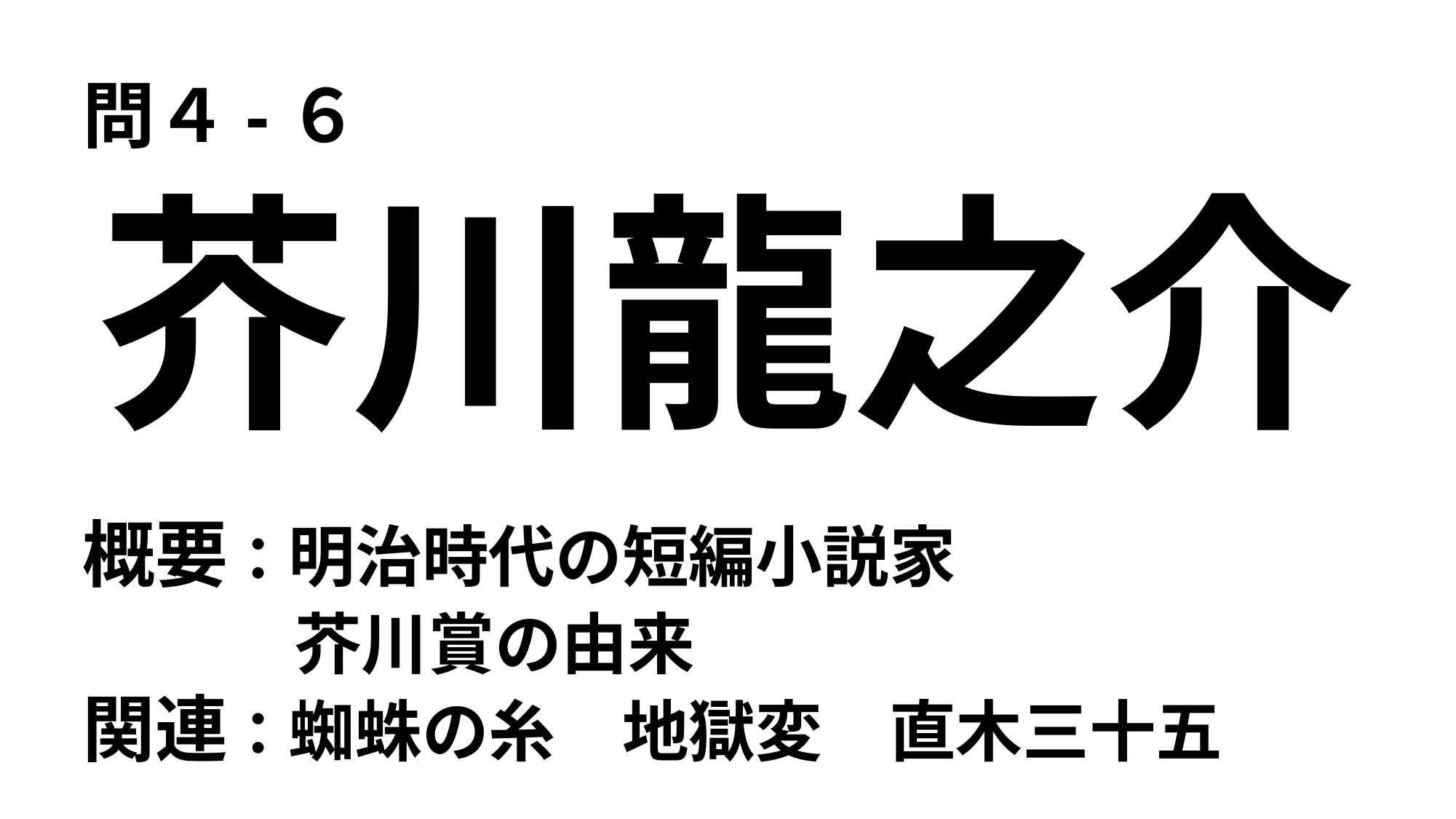

問４-６
芥川龍之介
概要：明治時代の短編小説家
　　　芥川賞の由来
関連：蜘蛛の糸　地獄変　直木三十五